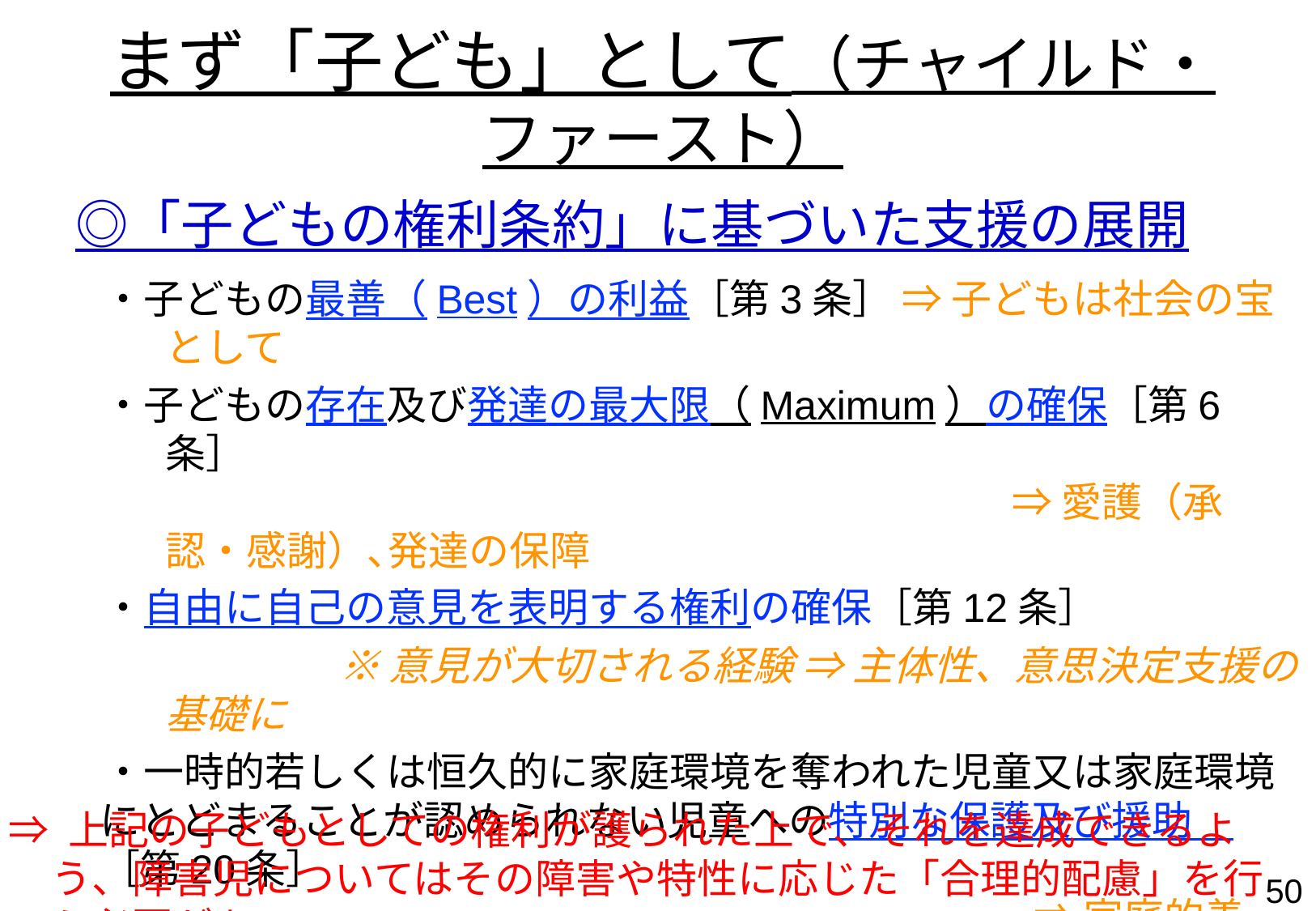

まず「子ども」として（チャイルド・ファースト）
　◎「子どもの権利条約」に基づいた支援の展開
　　・子どもの最善（Best）の利益［第3条］ ⇒ 子どもは社会の宝として
　　・子どもの存在及び発達の最大限（Maximum）の確保［第6条］
　　　　　　　　　　　　　　　　　　　　　　　　  ⇒ 愛護（承認・感謝）､発達の保障
　　・自由に自己の意見を表明する権利の確保［第12条］
　　　　　　　　※ 意見が大切される経験 ⇒ 主体性、意思決定支援の基礎に
　　・一時的若しくは恒久的に家庭環境を奪われた児童又は家庭環境にとどまることが認められない児童への特別な保護及び援助　［第20条］
　　　　　　　　　　　　　　　　　　　　　　　　　⇒ 家庭的養護・養育の推進
　　・到達可能な最高水準（Highest）の健康の享受［第24条］⇒ 健康の保持
　　・子どもの人格・才能並びに精神的及び身体的な能力の可能な最大限（Fullest）の発達［第29条］　　　　　　⇒ 能力の伸長（＝個の輝き）
⇒ 上記の子どもとしての権利が護られた上で、それを達成できるよう、障害児についてはその障害や特性に応じた「合理的配慮」を行う必要がある
50